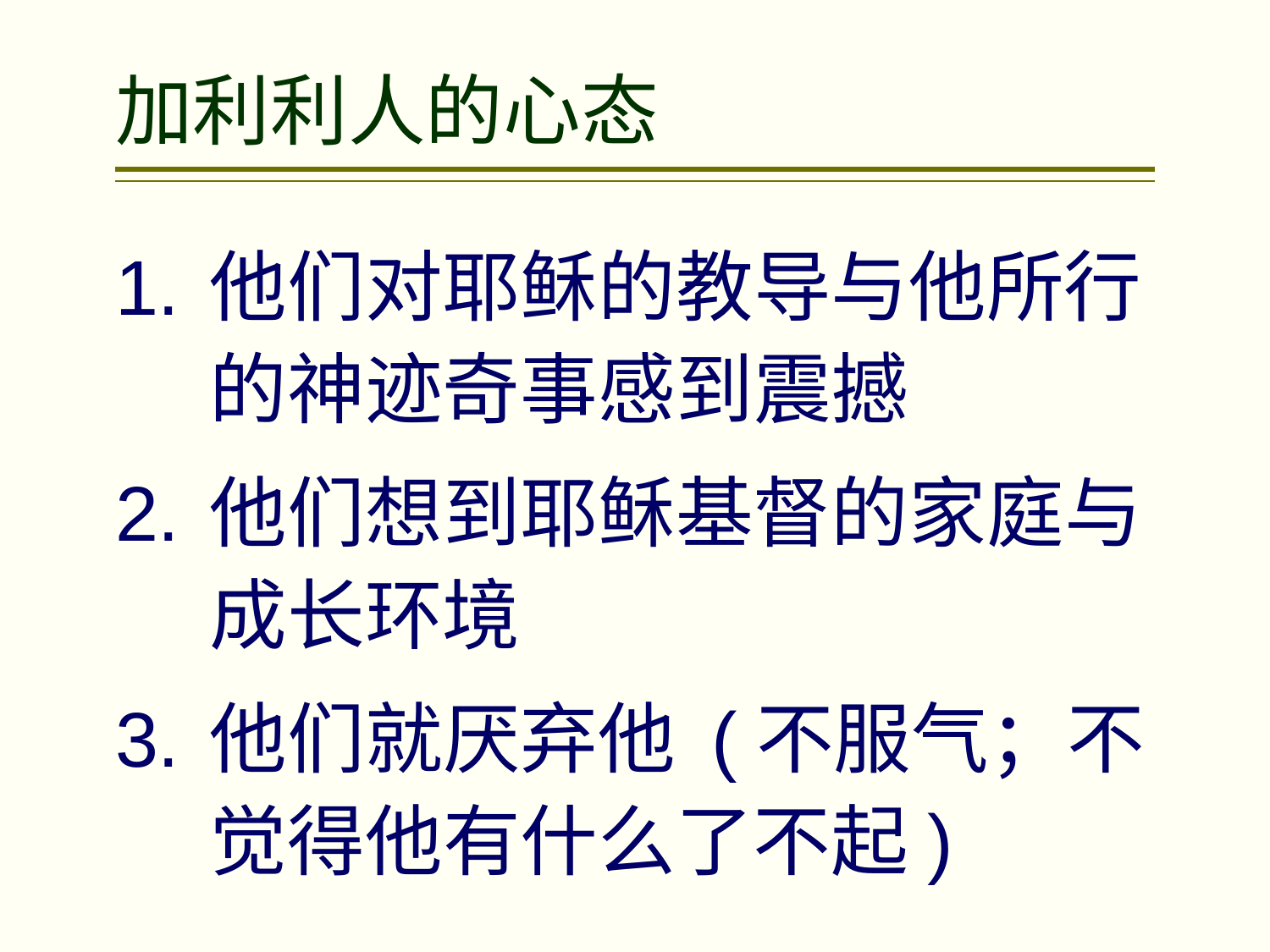

# 加利利人的心态
他们对耶稣的教导与他所行的神迹奇事感到震撼
他们想到耶稣基督的家庭与成长环境
他们就厌弃他 (不服气；不觉得他有什么了不起)